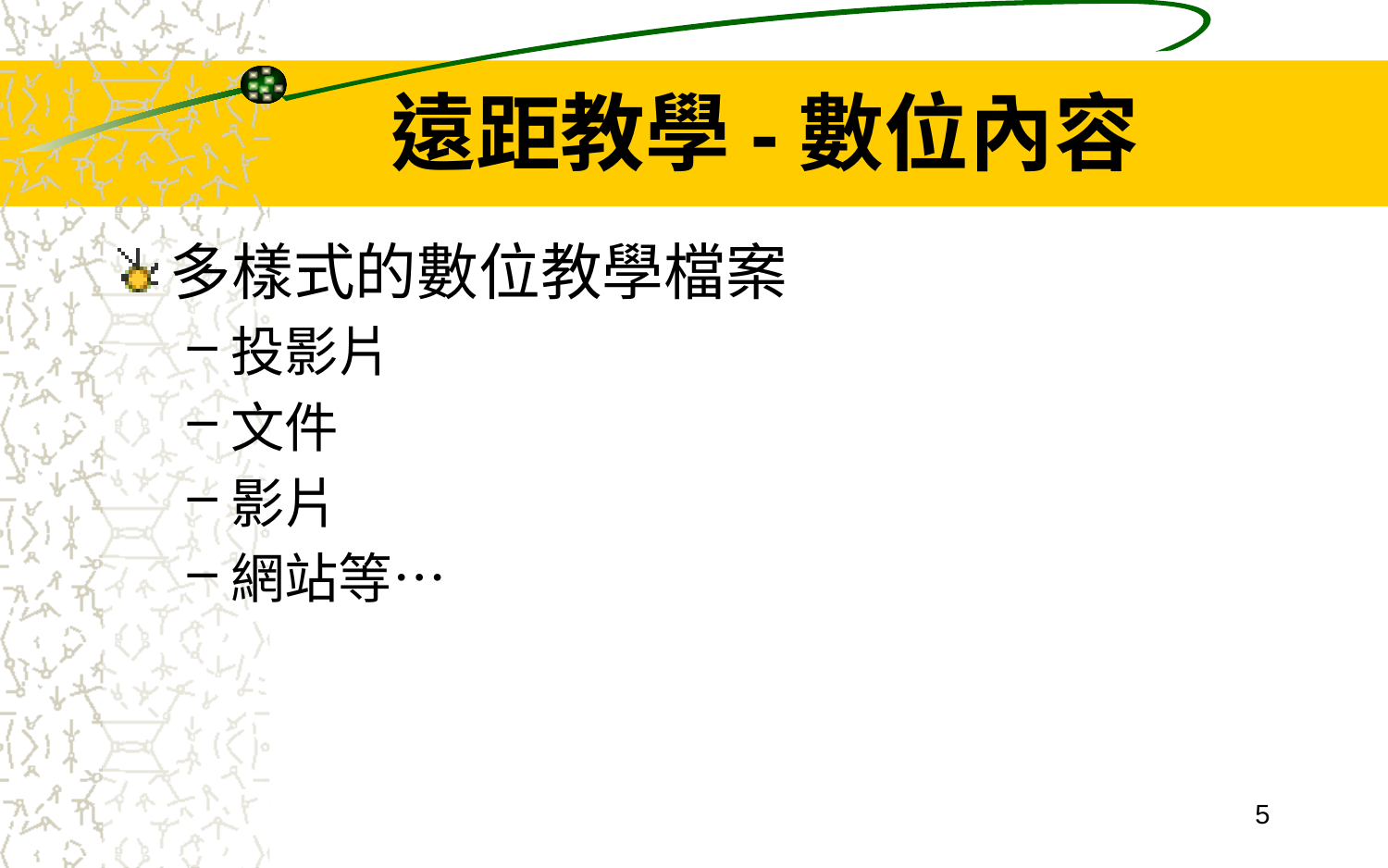

# 遠距教學-數位內容
多樣式的數位教學檔案
投影片
文件
影片
網站等…
5